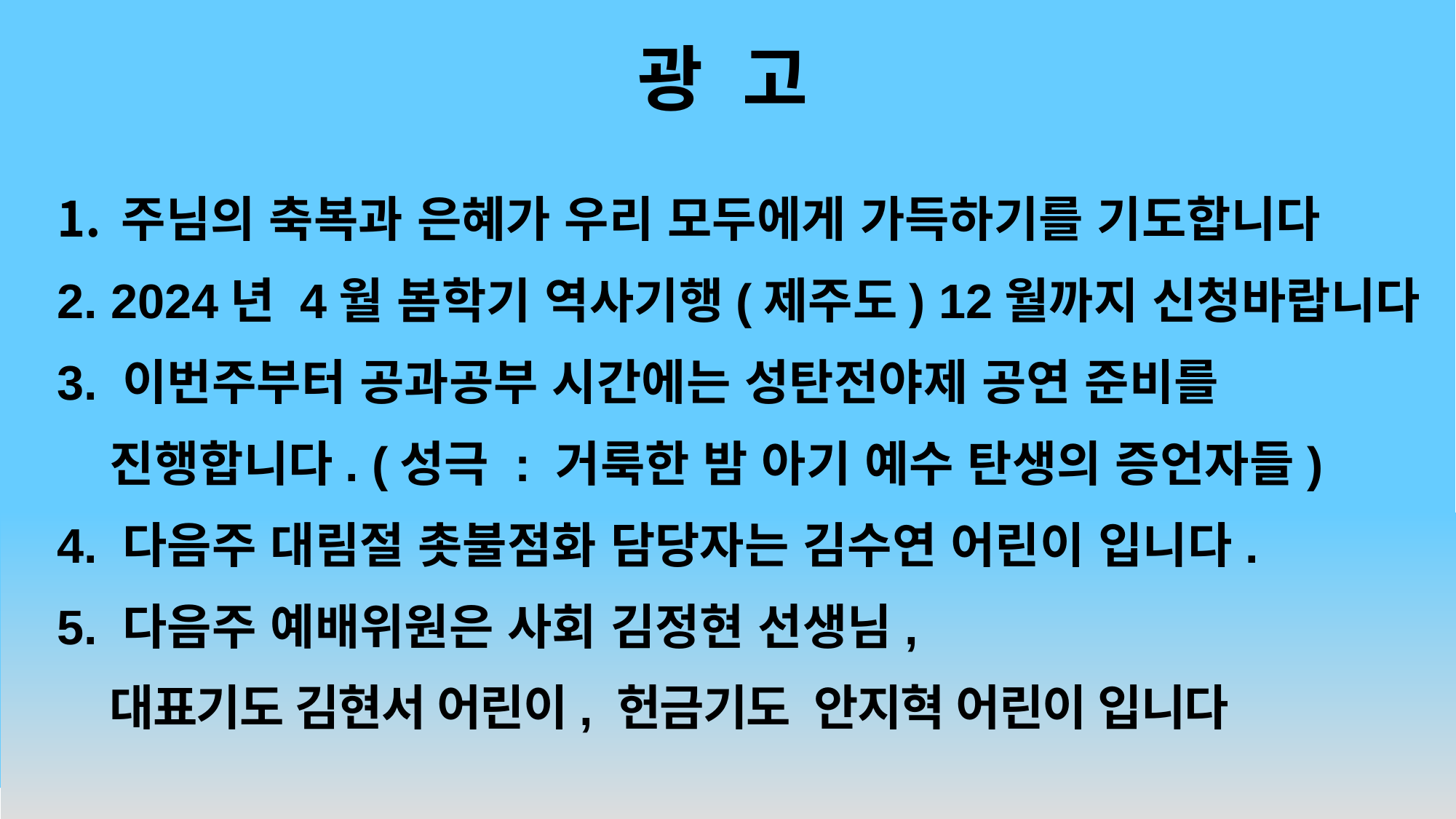

# 광  고
주님의 축복과 은혜가 우리 모두에게 가득하기를 기도합니다
2. 2024년 4월 봄학기 역사기행(제주도) 12월까지 신청바랍니다
3. 이번주부터 공과공부 시간에는 성탄전야제 공연 준비를
   진행합니다. (성극 : 거룩한 밤 아기 예수 탄생의 증언자들)
4. 다음주 대림절 촛불점화 담당자는 김수연 어린이 입니다.
5. 다음주 예배위원은 사회 김정현 선생님,
   대표기도 김현서 어린이, 헌금기도  안지혁 어린이 입니다